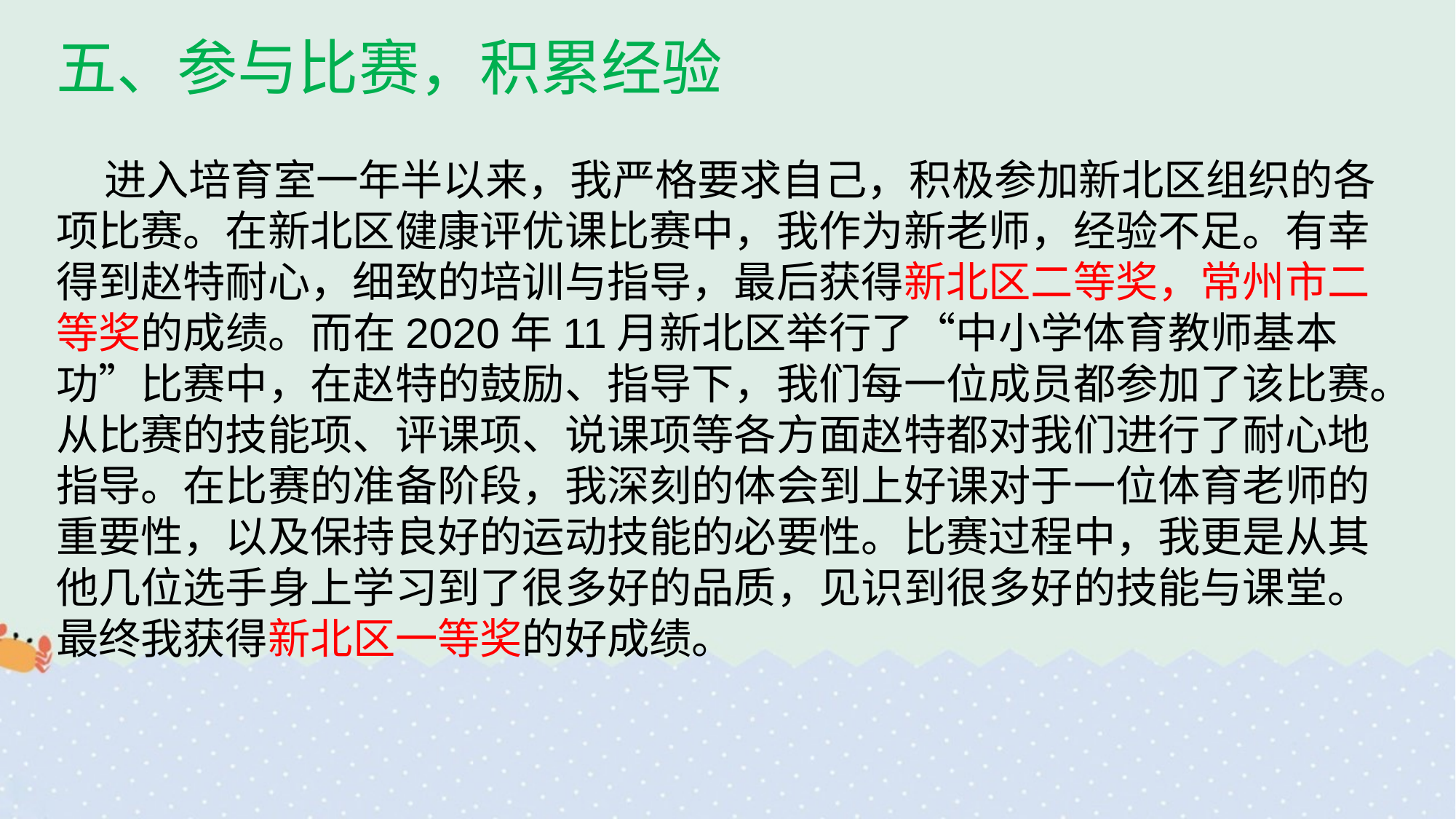

五、参与比赛，积累经验

    进入培育室一年半以来，我严格要求自己，积极参加新北区组织的各项比赛。在新北区健康评优课比赛中，我作为新老师，经验不足。有幸得到赵特耐心，细致的培训与指导，最后获得新北区二等奖，常州市二等奖的成绩。而在2020年11月新北区举行了“中小学体育教师基本功”比赛中，在赵特的鼓励、指导下，我们每一位成员都参加了该比赛。从比赛的技能项、评课项、说课项等各方面赵特都对我们进行了耐心地指导。在比赛的准备阶段，我深刻的体会到上好课对于一位体育老师的重要性，以及保持良好的运动技能的必要性。比赛过程中，我更是从其他几位选手身上学习到了很多好的品质，见识到很多好的技能与课堂。最终我获得新北区一等奖的好成绩。